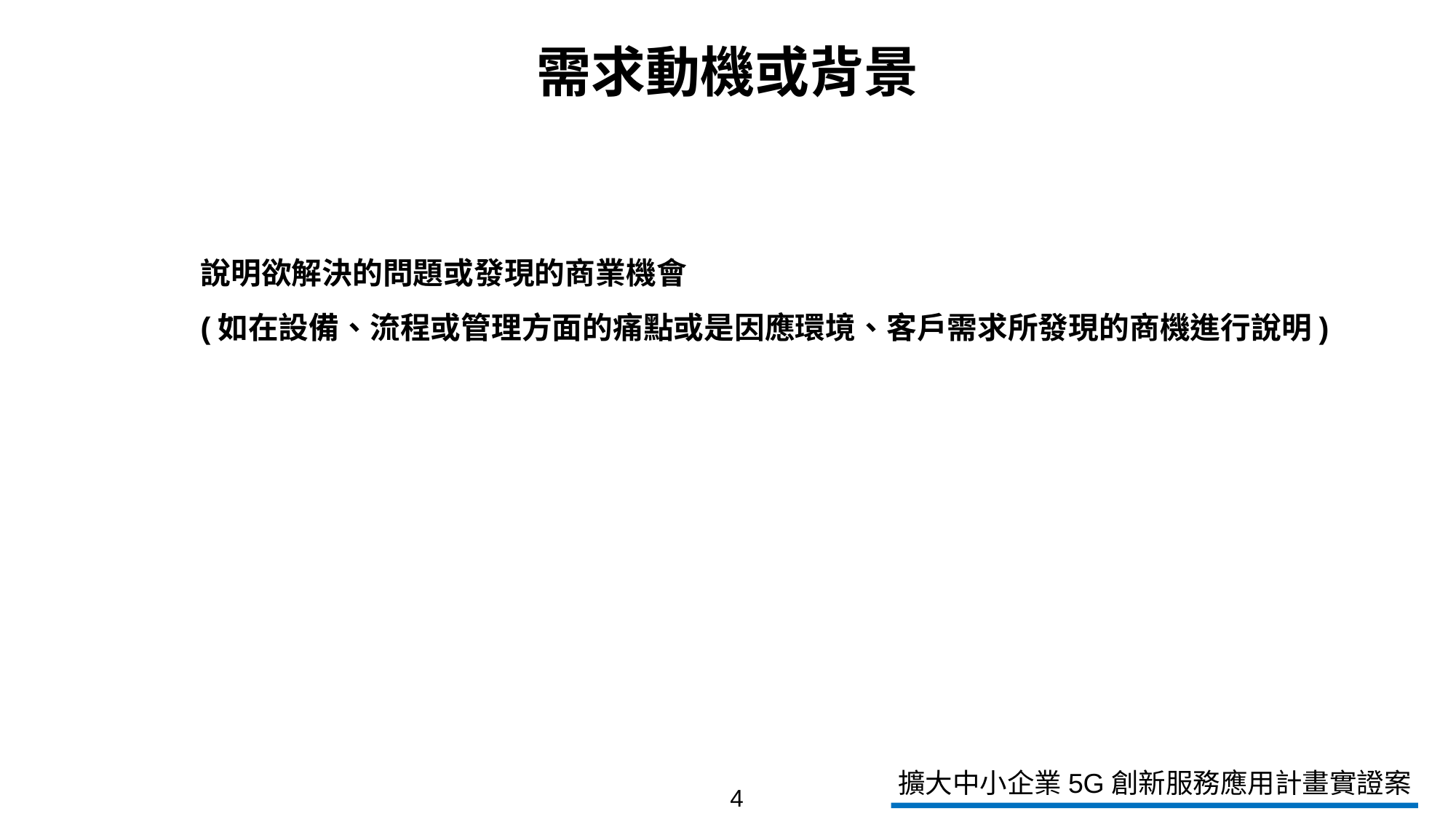

# 需求動機或背景
說明欲解決的問題或發現的商業機會
(如在設備、流程或管理方面的痛點或是因應環境、客戶需求所發現的商機進行說明)
4